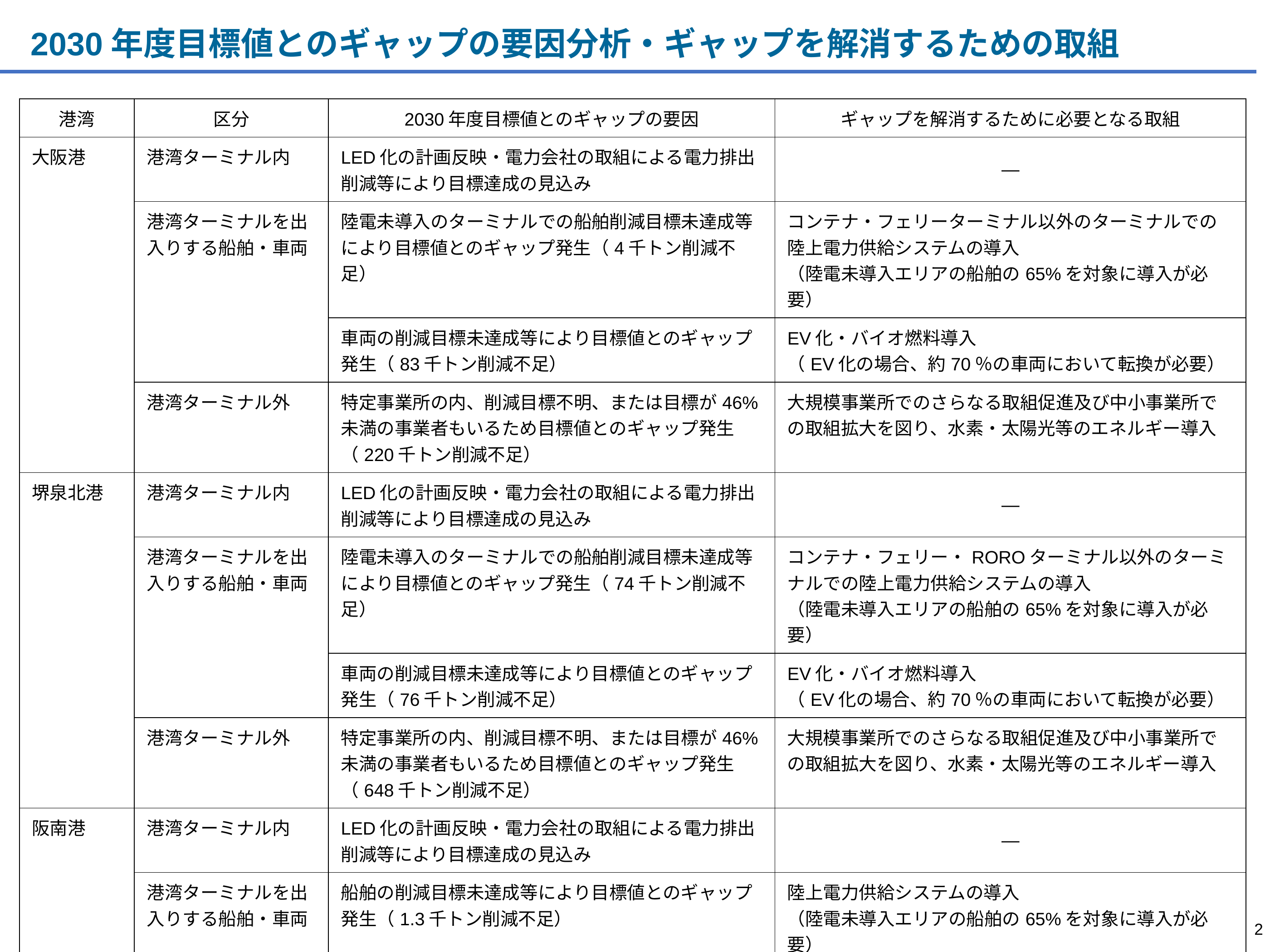

2030年度目標値とのギャップの要因分析・ギャップを解消するための取組
| 港湾 | 区分 | 2030年度目標値とのギャップの要因 | ギャップを解消するために必要となる取組 |
| --- | --- | --- | --- |
| 大阪港 | 港湾ターミナル内 | LED化の計画反映・電力会社の取組による電力排出削減等により目標達成の見込み | ― |
|  | 港湾ターミナルを出入りする船舶・車両 | 陸電未導入のターミナルでの船舶削減目標未達成等により目標値とのギャップ発生（4千トン削減不足） | コンテナ・フェリーターミナル以外のターミナルでの陸上電力供給システムの導入 （陸電未導入エリアの船舶の65%を対象に導入が必要） |
|  |  | 車両の削減目標未達成等により目標値とのギャップ発生（83千トン削減不足） | EV化・バイオ燃料導入 （EV化の場合、約70％の車両において転換が必要） |
|  | 港湾ターミナル外 | 特定事業所の内、削減目標不明、または目標が46%未満の事業者もいるため目標値とのギャップ発生（220千トン削減不足） | 大規模事業所でのさらなる取組促進及び中小事業所での取組拡大を図り、水素・太陽光等のエネルギー導入 |
| 堺泉北港 | 港湾ターミナル内 | LED化の計画反映・電力会社の取組による電力排出削減等により目標達成の見込み | ― |
|  | 港湾ターミナルを出入りする船舶・車両 | 陸電未導入のターミナルでの船舶削減目標未達成等により目標値とのギャップ発生（74千トン削減不足） | コンテナ・フェリー・ROROターミナル以外のターミナルでの陸上電力供給システムの導入 （陸電未導入エリアの船舶の65%を対象に導入が必要） |
|  |  | 車両の削減目標未達成等により目標値とのギャップ発生（76千トン削減不足） | EV化・バイオ燃料導入 （EV化の場合、約70％の車両において転換が必要） |
|  | 港湾ターミナル外 | 特定事業所の内、削減目標不明、または目標が46%未満の事業者もいるため目標値とのギャップ発生（648千トン削減不足） | 大規模事業所でのさらなる取組促進及び中小事業所での取組拡大を図り、水素・太陽光等のエネルギー導入 |
| 阪南港 | 港湾ターミナル内 | LED化の計画反映・電力会社の取組による電力排出削減等により目標達成の見込み | ― |
|  | 港湾ターミナルを出入りする船舶・車両 | 船舶の削減目標未達成等により目標値とのギャップ発生（1.3千トン削減不足） | 陸上電力供給システムの導入 （陸電未導入エリアの船舶の65%を対象に導入が必要） |
|  |  | 車両の削減目標未達成等により目標値とのギャップ発生（0.7千トン削減不足） | EV化・バイオ燃料導入 （EV化の場合、約70％の車両において転換が必要） |
|  | ターミナル外 | 特定事業所の内、削減目標不明、または目標値が46%未満の事業者もいるため目標値とのギャップ発生（44千トン削減不足） | 大規模事業所でのさらなる取組促進及び中小事業所での取組拡大を図り、水素・太陽光等のエネルギー導入 |
2